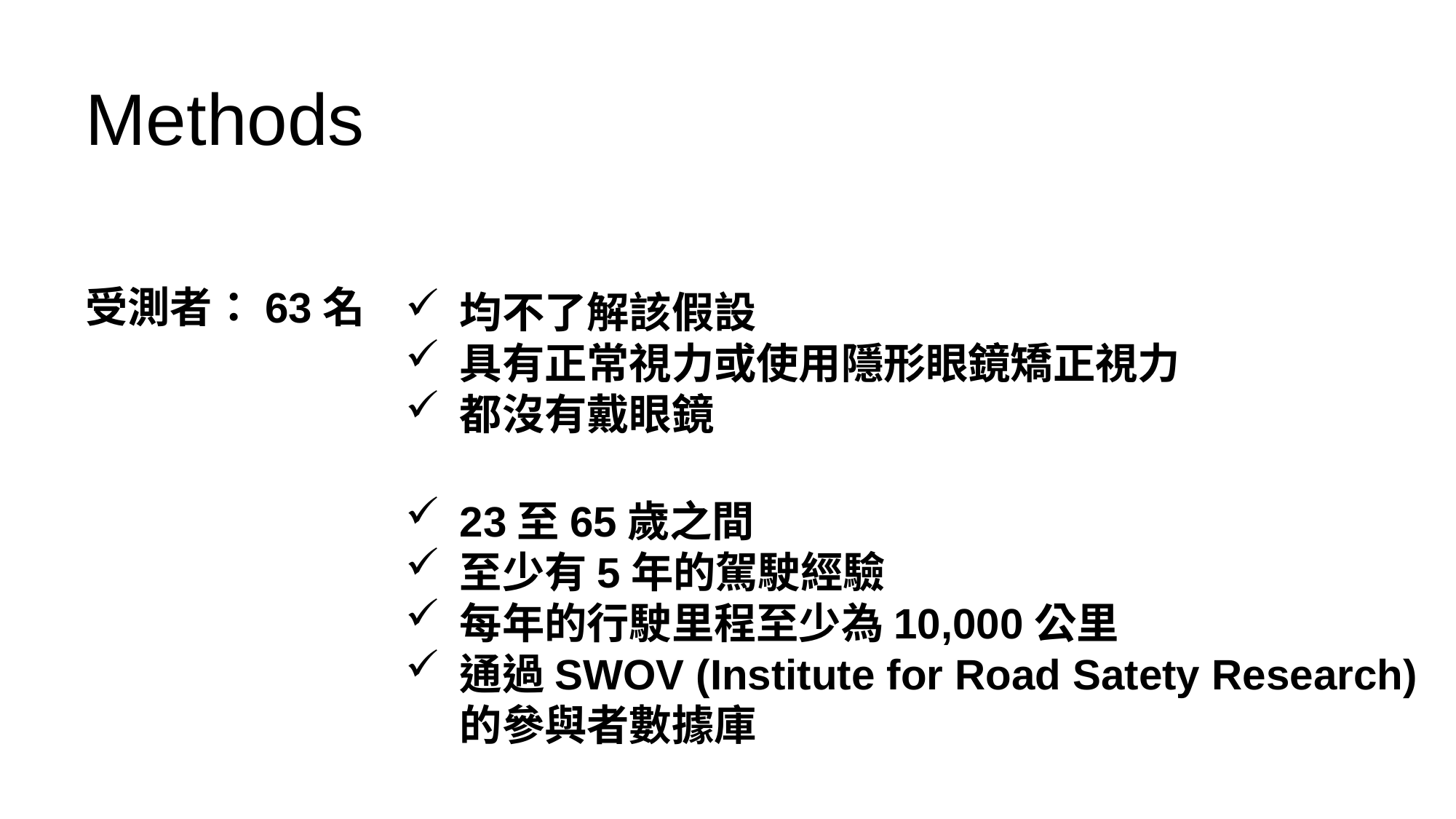

Methods
受測者：63名
均不了解該假設
具有正常視力或使用隱形眼鏡矯正視力
都沒有戴眼鏡
23至65歲之間
至少有5年的駕駛經驗
每年的行駛里程至少為10,000公里
通過SWOV (Institute for Road Satety Research)的參與者數據庫